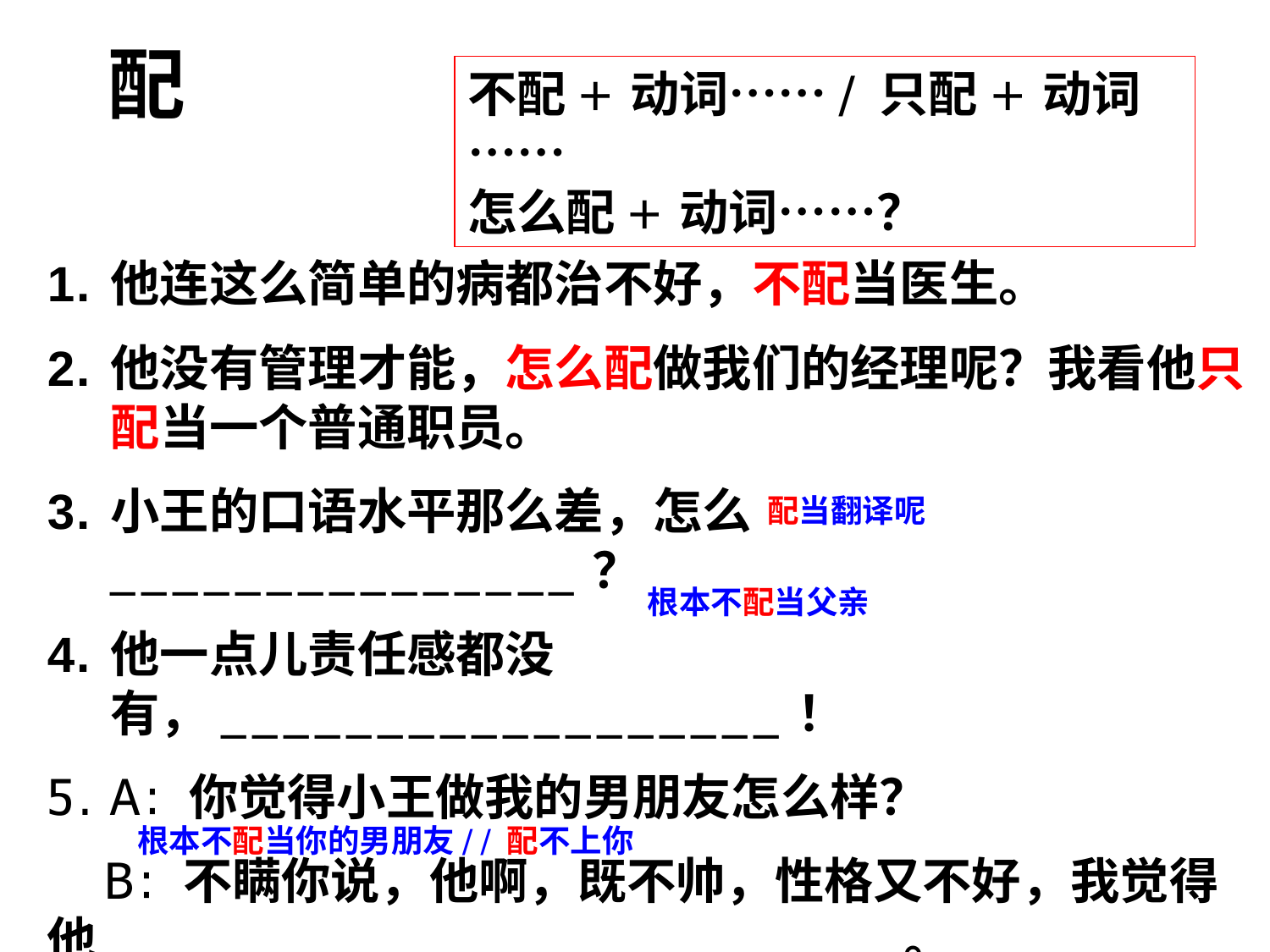

# 配
不配+动词……/只配+动词……
怎么配+动词……？
他连这么简单的病都治不好，不配当医生。
他没有管理才能，怎么配做我们的经理呢？我看他只配当一个普通职员。
小王的口语水平那么差，怎么_______________？
他一点儿责任感都没有，__________________！
A: 你觉得小王做我的男朋友怎么样？
    B: 不瞒你说，他啊，既不帅，性格又不好，我觉得他_________________________。
配当翻译呢
根本不配当父亲
根本不配当你的男朋友//配不上你